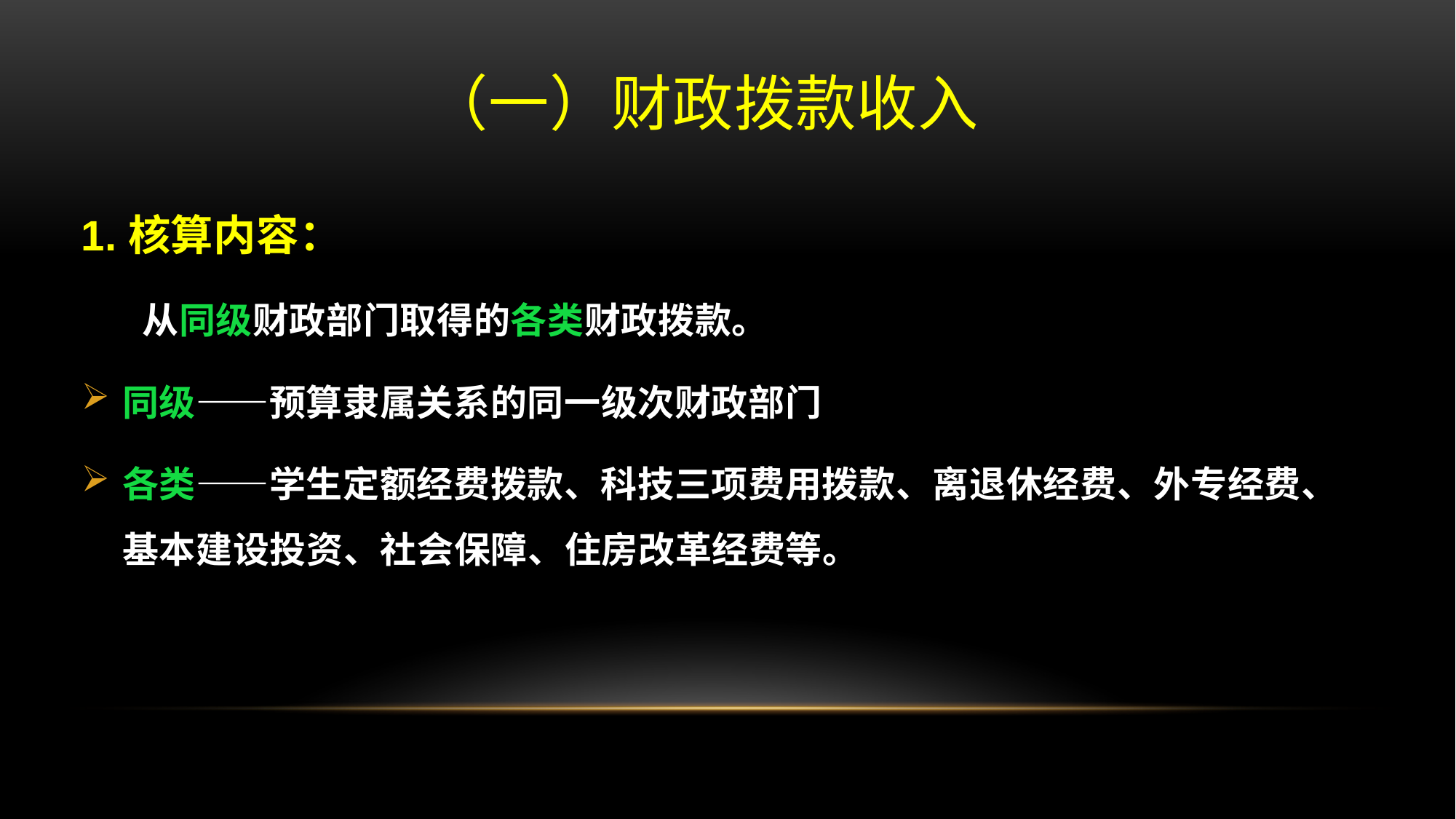

# （一）财政拨款收入
1.核算内容：
      从同级财政部门取得的各类财政拨款。
同级——预算隶属关系的同一级次财政部门
各类——学生定额经费拨款、科技三项费用拨款、离退休经费、外专经费、基本建设投资、社会保障、住房改革经费等。
46